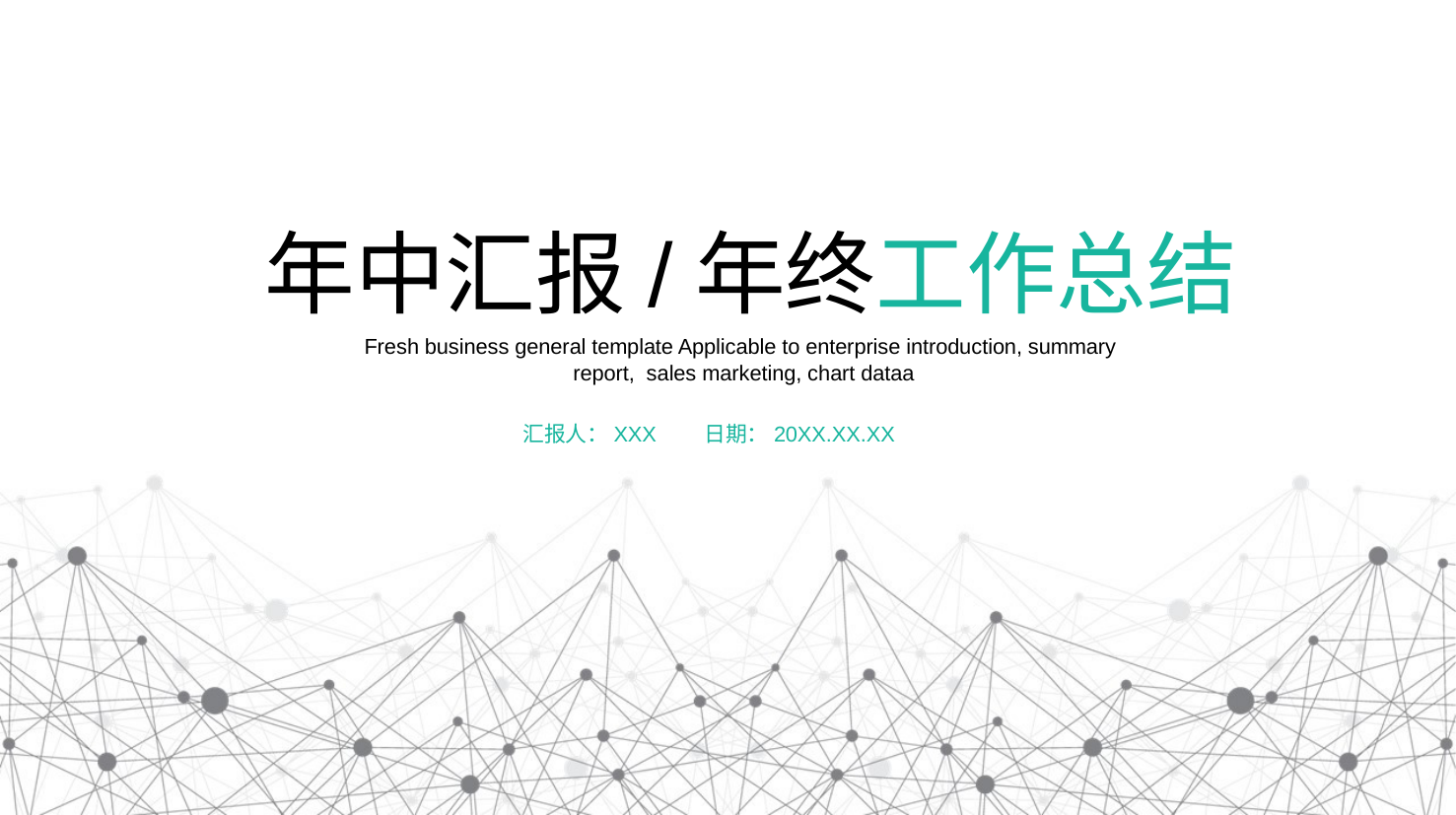

年中汇报/年终工作总结
Fresh business general template Applicable to enterprise introduction, summary
 report,  sales marketing, chart dataa
汇报人：XXX景

日期：20XX.XX.XX